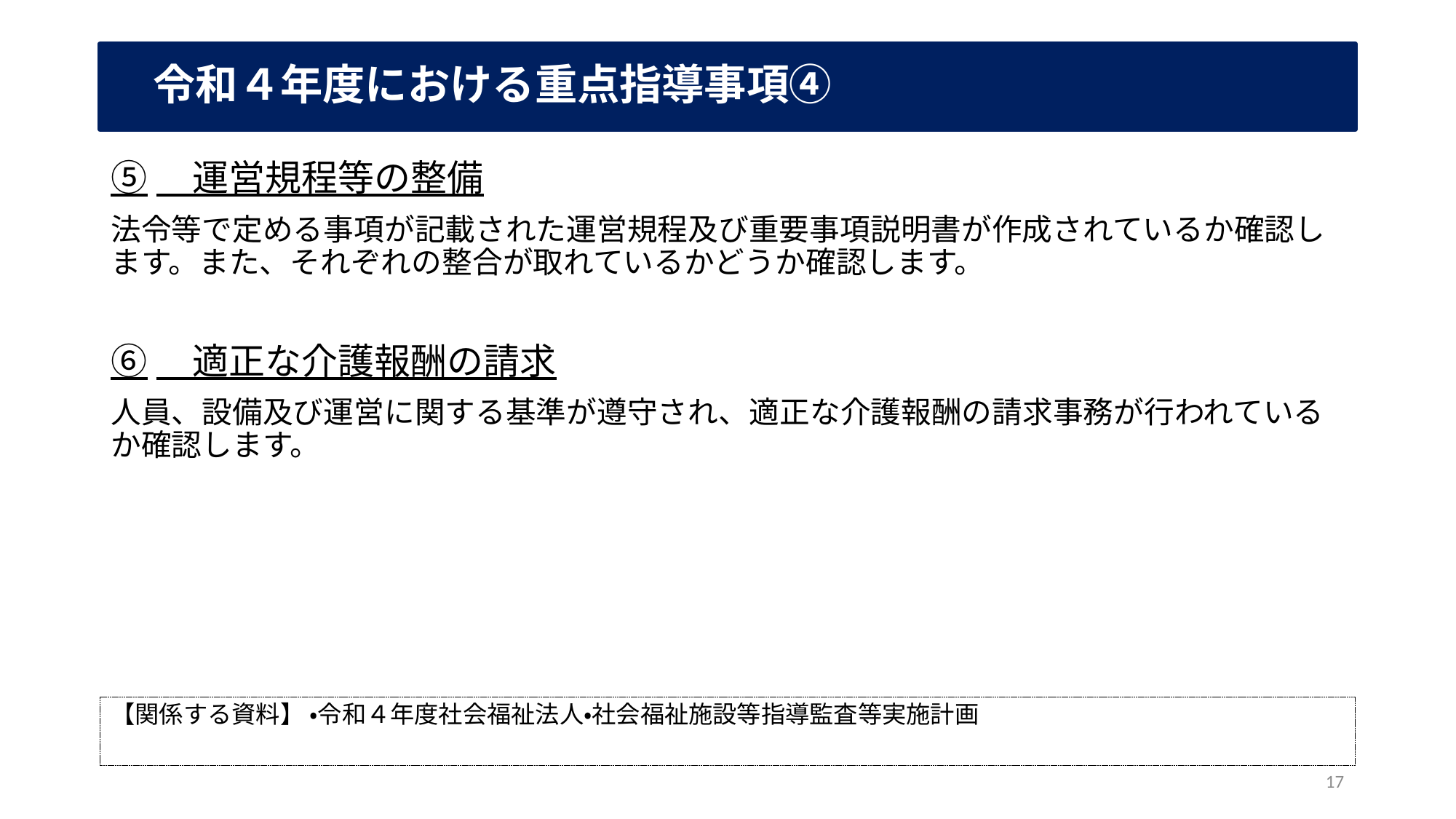

# 令和４年度における重点指導事項④
⑤　運営規程等の整備
法令等で定める事項が記載された運営規程及び重要事項説明書が作成されているか確認します。また、それぞれの整合が取れているかどうか確認します。

⑥　適正な介護報酬の請求
人員、設備及び運営に関する基準が遵守され、適正な介護報酬の請求事務が行われているか確認します。
【関係する資料】 ・令和４年度社会福祉法人・社会福祉施設等指導監査等実施計画
17